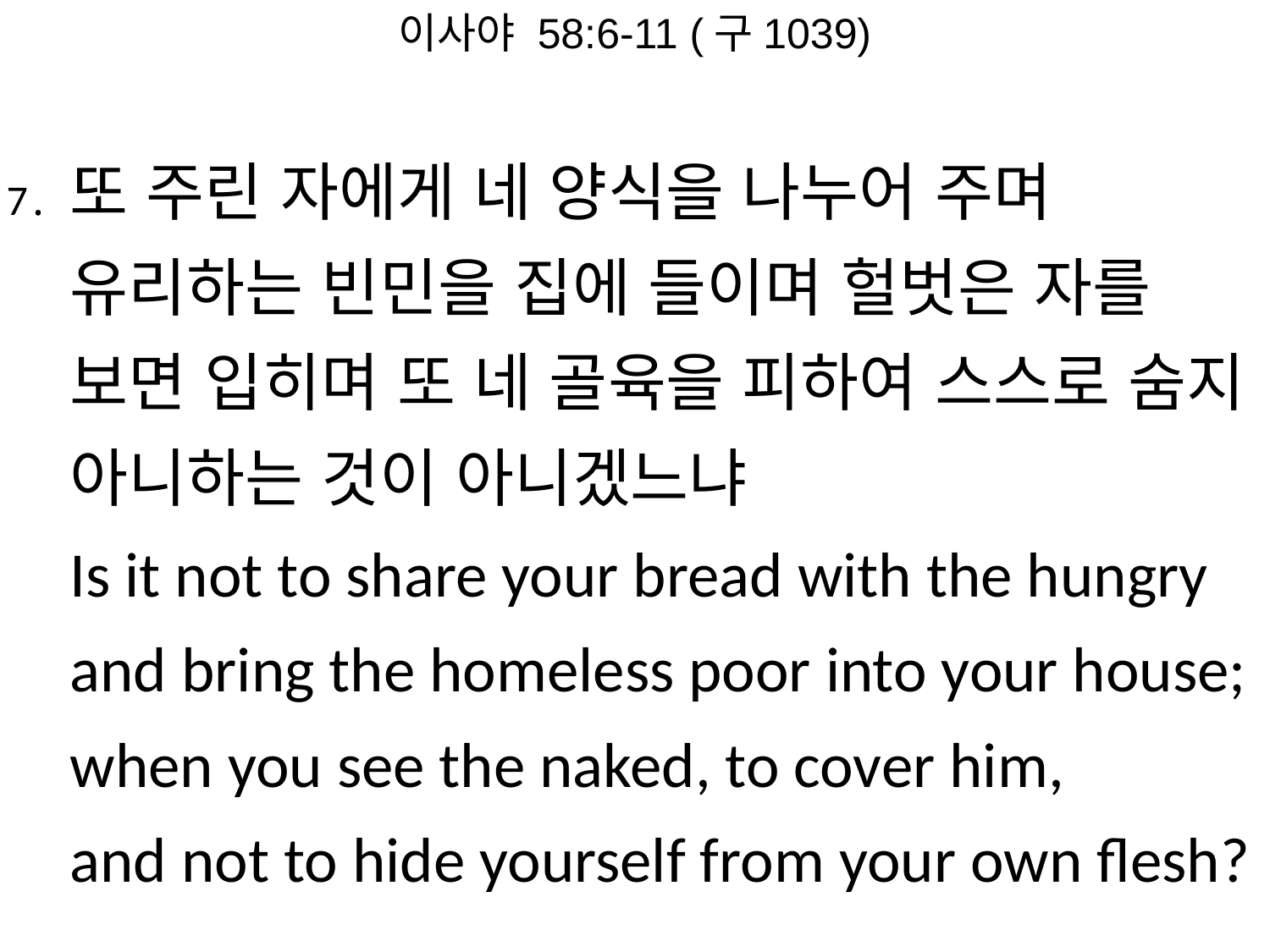

이사야 58:6-11 (구1039)
#
7․	또 주린 자에게 네 양식을 나누어 주며 유리하는 빈민을 집에 들이며 헐벗은 자를 보면 입히며 또 네 골육을 피하여 스스로 숨지 아니하는 것이 아니겠느냐
Is it not to share your bread with the hungry and bring the homeless poor into your house; when you see the naked, to cover him,
and not to hide yourself from your own flesh?